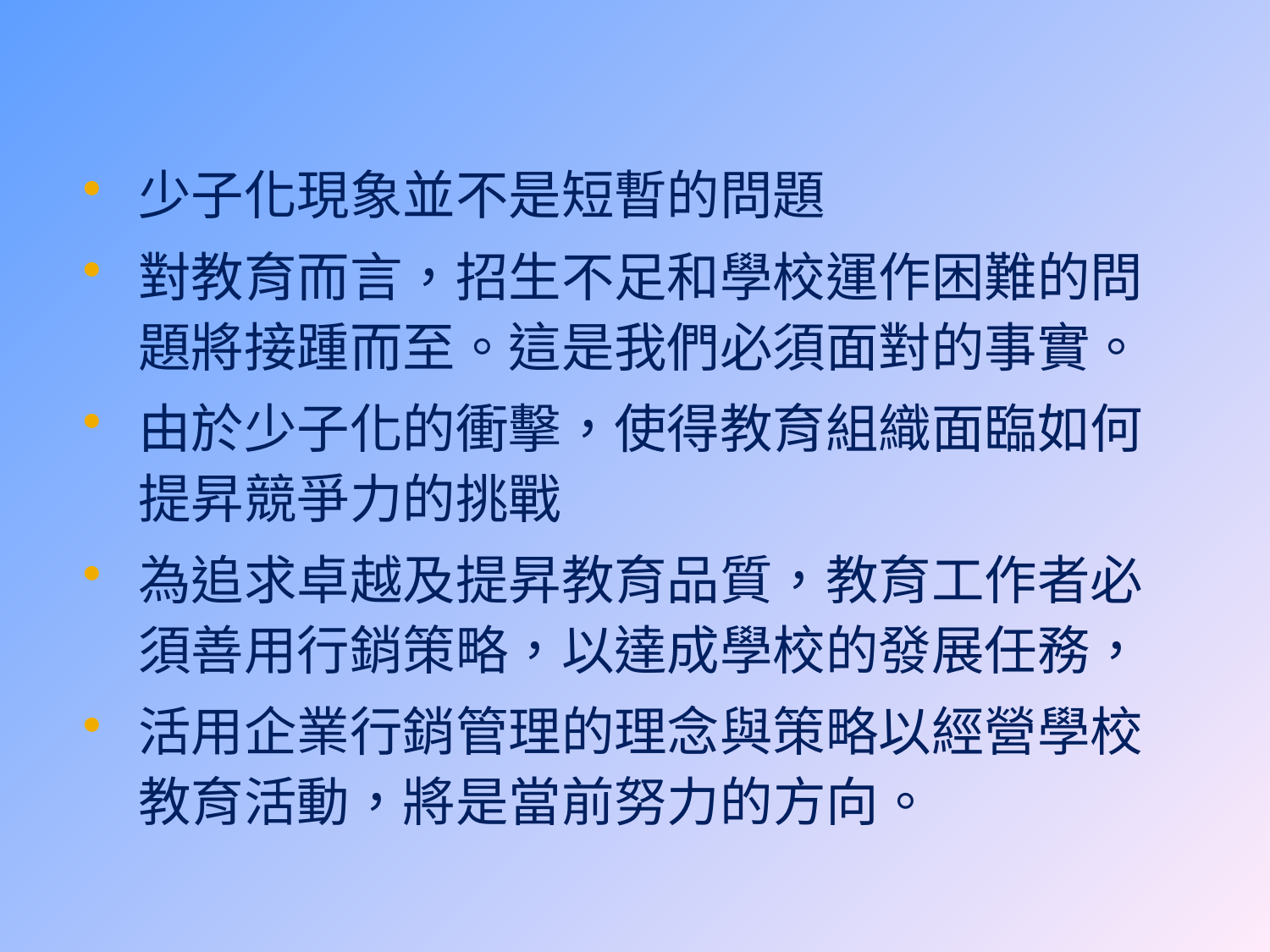

#
少子化現象並不是短暫的問題
對教育而言，招生不足和學校運作困難的問題將接踵而至。這是我們必須面對的事實。
由於少子化的衝擊，使得教育組織面臨如何提昇競爭力的挑戰
為追求卓越及提昇教育品質，教育工作者必須善用行銷策略，以達成學校的發展任務，
活用企業行銷管理的理念與策略以經營學校教育活動，將是當前努力的方向。